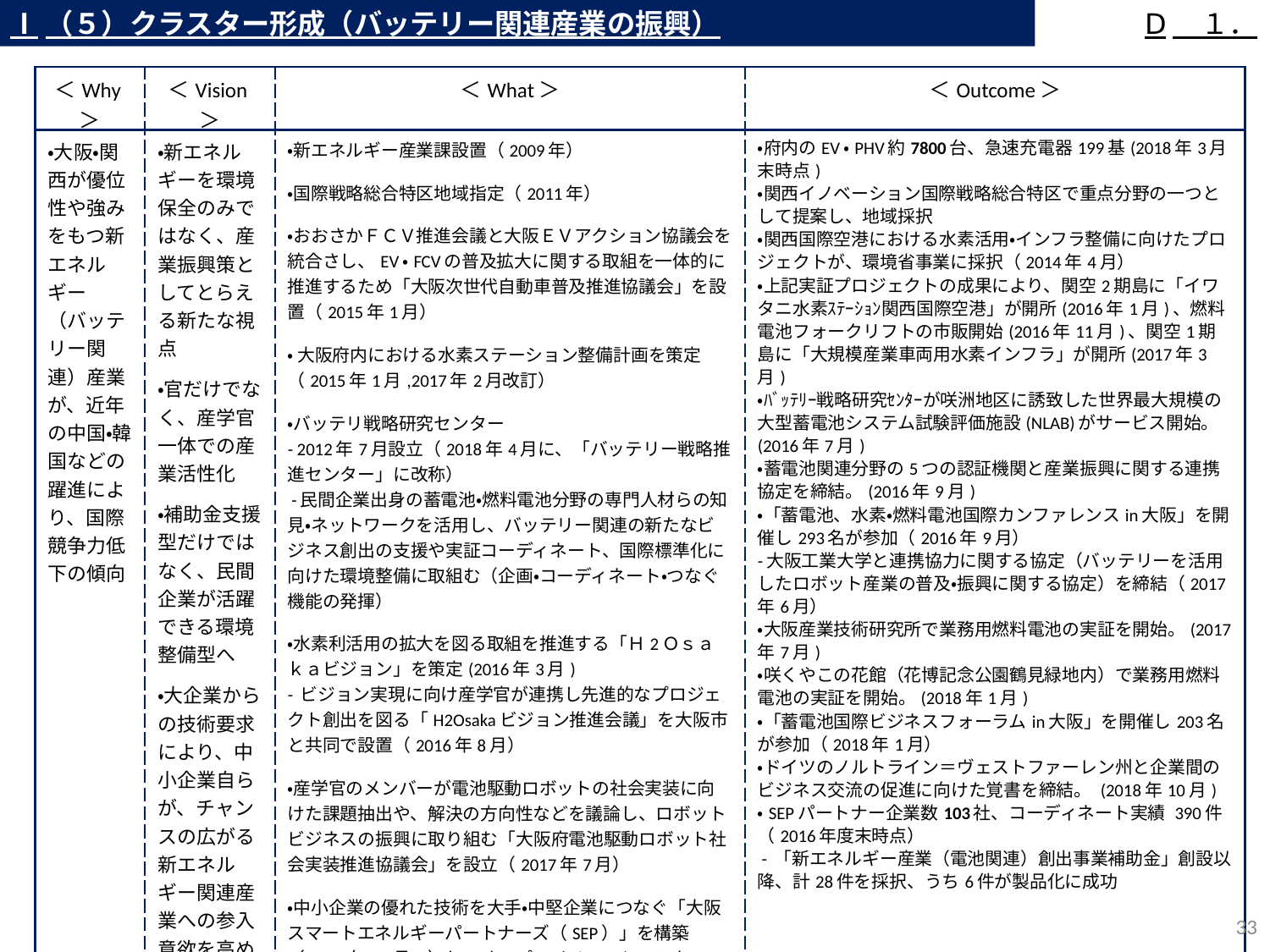

Ⅰ（５）クラスター形成（バッテリー関連産業の振興）
Ⅾ　１．
| ＜Why＞ | ＜Vision＞ | ＜What＞ | ＜Outcome＞ |
| --- | --- | --- | --- |
| ・大阪・関西が優位性や強みをもつ新エネルギー（バッテリー関連）産業が、近年の中国・韓国などの躍進により、国際競争力低下の傾向 | ・新エネルギーを環境保全のみではなく、産業振興策としてとらえる新たな視点 ・官だけでなく、産学官一体での産業活性化 ・補助金支援型だけではなく、民間企業が活躍できる環境整備型へ ・大企業からの技術要求により、中小企業自らが、チャンスの広がる新エネルギー関連産業への参入意欲を高める手段へ | ・新エネルギー産業課設置（2009年） ・国際戦略総合特区地域指定（2011年） ・おおさかＦＣＶ推進会議と大阪ＥＶアクション協議会を統合さし、EV・FCVの普及拡大に関する取組を一体的に推進するため「大阪次世代自動車普及推進協議会」を設置（2015年1月） ・ 大阪府内における水素ステーション整備計画を策定（2015年1月,2017年2月改訂） ・バッテリ戦略研究センター - 2012年7月設立（2018年4月に、「バッテリー戦略推進センター」に改称） -民間企業出身の蓄電池・燃料電池分野の専門人材らの知見・ネットワークを活用し、バッテリー関連の新たなビジネス創出の支援や実証コーディネート、国際標準化に向けた環境整備に取組む（企画・コーディネート・つなぐ機能の発揮） ・水素利活用の拡大を図る取組を推進する「Ｈ2Ｏｓａｋａビジョン」を策定(2016年3月) - ビジョン実現に向け産学官が連携し先進的なプロジェクト創出を図る「H2Osakaビジョン推進会議」を大阪市と共同で設置（2016年8月） ・産学官のメンバーが電池駆動ロボットの社会実装に向けた課題抽出や、解決の方向性などを議論し、ロボットビジネスの振興に取り組む「大阪府電池駆動ロボット社会実装推進協議会」を設立（2017年7月） ・中小企業の優れた技術を大手・中堅企業につなぐ「大阪スマートエネルギーパートナーズ（SEP）」を構築（2011年10月～）し、オープンイノベーションをコーディネート ・電池関連の事業化を促進する「新エネルギー産業（電池関連）創出事業補助金」を創設（2013年） | ・府内のEV・PHV約7800台、急速充電器199基(2018年3月末時点) ・関西イノベーション国際戦略総合特区で重点分野の一つとして提案し、地域採択 ・関西国際空港における水素活用・インフラ整備に向けたプロジェクトが、環境省事業に採択（2014年4月） ・上記実証プロジェクトの成果により、関空2期島に「イワタニ水素ｽﾃｰｼｮﾝ関西国際空港」が開所(2016年1月)、燃料電池フォークリフトの市販開始(2016年11月)、関空1期島に「大規模産業車両用水素インフラ」が開所(2017年3月) ・ﾊﾞｯﾃﾘｰ戦略研究ｾﾝﾀｰが咲洲地区に誘致した世界最大規模の大型蓄電池システム試験評価施設(NLAB)がサービス開始。(2016年7月) ・蓄電池関連分野の5つの認証機関と産業振興に関する連携協定を締結。(2016年9月) ・「蓄電池、水素・燃料電池国際カンファレンスin大阪」を開催し293名が参加（2016年9月） -大阪工業大学と連携協力に関する協定（バッテリーを活用したロボット産業の普及・振興に関する協定）を締結（2017年6月） ・大阪産業技術研究所で業務用燃料電池の実証を開始。(2017年7月) ・咲くやこの花館（花博記念公園鶴見緑地内）で業務用燃料電池の実証を開始。(2018年1月) ・「蓄電池国際ビジネスフォーラムin大阪」を開催し203名が参加（2018年1月） ・ドイツのノルトライン＝ヴェストファーレン州と企業間のビジネス交流の促進に向けた覚書を締結。 (2018年10月) ・SEPパートナー企業数103社、コーディネート実績 390件（2016年度末時点） - 「新エネルギー産業（電池関連）創出事業補助金」創設以降、計28件を採択、うち6件が製品化に成功 |
33